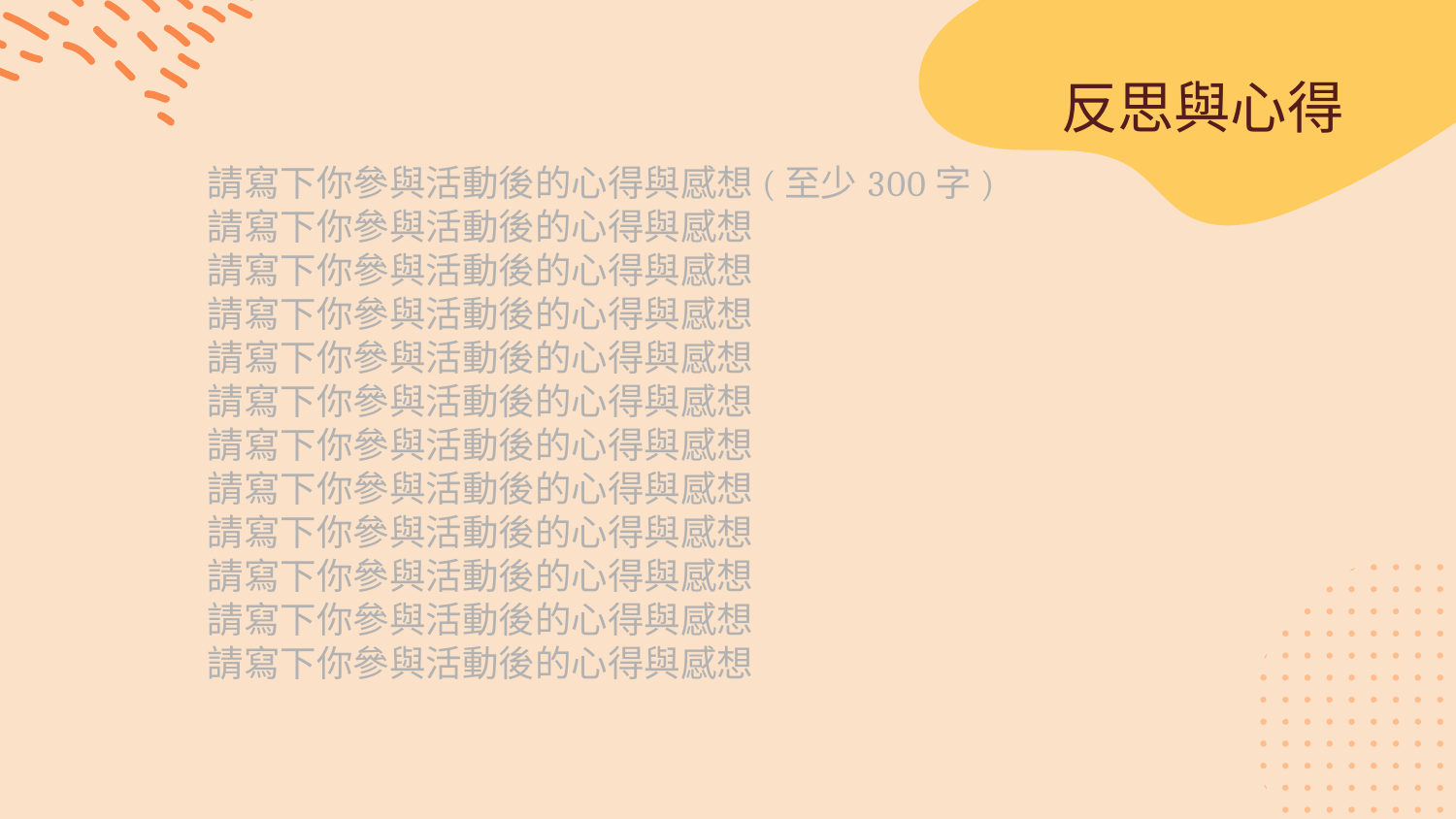

# 反思與心得
請寫下你參與活動後的心得與感想(至少300字)
請寫下你參與活動後的心得與感想
請寫下你參與活動後的心得與感想
請寫下你參與活動後的心得與感想
請寫下你參與活動後的心得與感想
請寫下你參與活動後的心得與感想
請寫下你參與活動後的心得與感想
請寫下你參與活動後的心得與感想
請寫下你參與活動後的心得與感想
請寫下你參與活動後的心得與感想
請寫下你參與活動後的心得與感想
請寫下你參與活動後的心得與感想